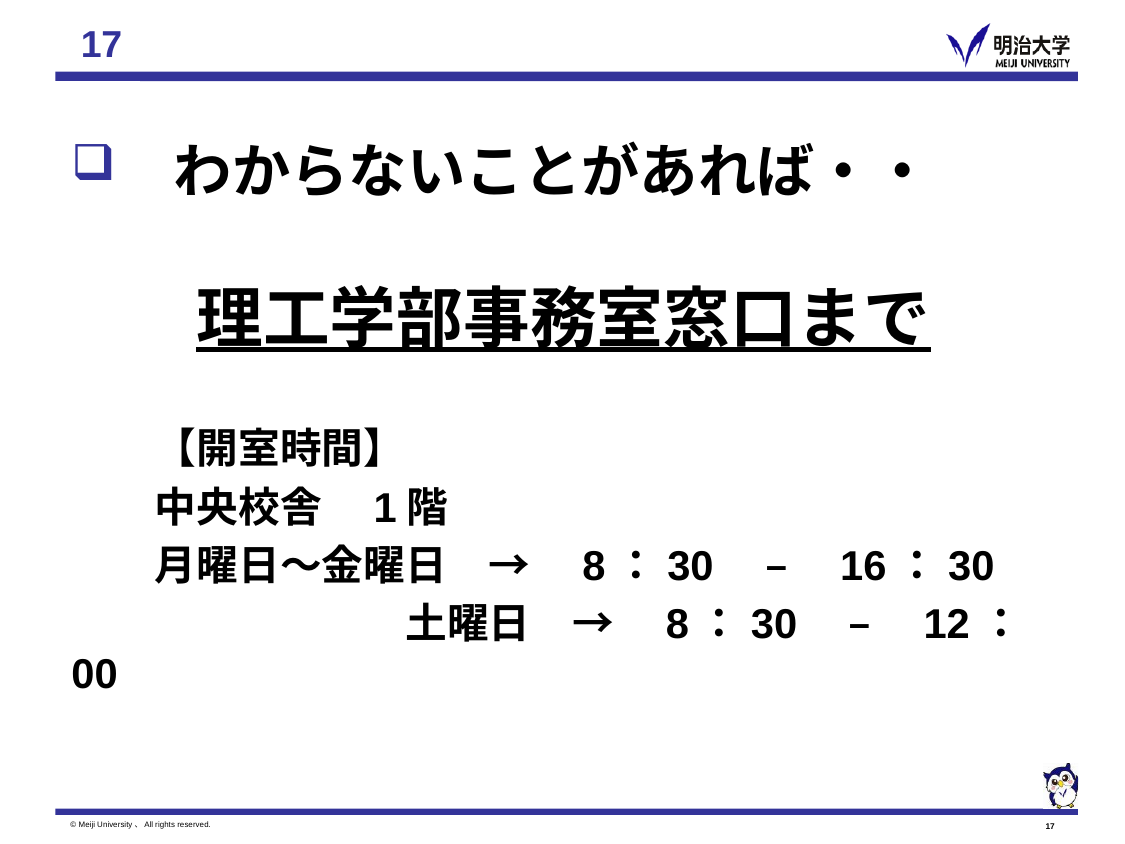

わからないことがあれば・・

　　　理工学部事務室窓口まで

　　【開室時間】
　　中央校舎　1階
　　月曜日～金曜日　→　8：30　–　16：30
　　　　　　　　土曜日　→　8：30　–　12：00

© Meiji University、All rights reserved.
17